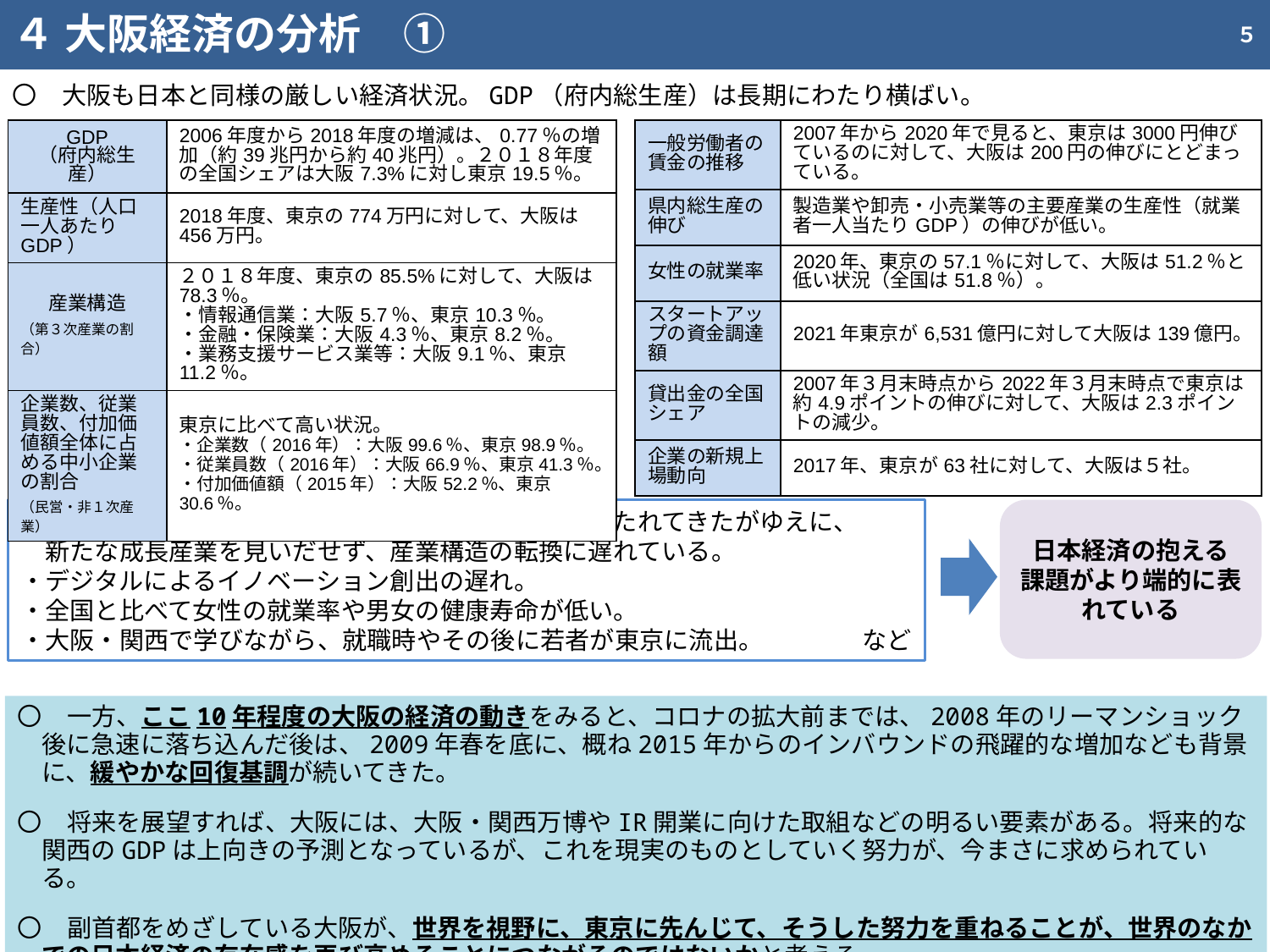

４ 大阪経済の分析　①
５
〇　大阪も日本と同様の厳しい経済状況。GDP（府内総生産）は長期にわたり横ばい。
| 一般労働者の賃金の推移 | 2007年から2020年で見ると、東京は3000円伸びているのに対して、大阪は200円の伸びにとどまっている。 |
| --- | --- |
| 県内総生産の伸び | 製造業や卸売・小売業等の主要産業の生産性（就業者一人当たりGDP）の伸びが低い。 |
| 女性の就業率 | 2020年、東京の57.1％に対して、大阪は51.2％と低い状況（全国は51.8％）。 |
| スタートアップの資金調達額 | 2021年東京が6,531億円に対して大阪は139億円。 |
| 貸出金の全国シェア | 2007年３月末時点から2022年３月末時点で東京は約4.9ポイントの伸びに対して、大阪は2.3ポイントの減少。 |
| 企業の新規上場動向 | 2017年、東京が63社に対して、大阪は５社。 |
| GDP （府内総生産） | 2006年度から2018年度の増減は、0.77％の増加（約39兆円から約40兆円）。２０１８年度の全国シェアは大阪7.3%に対し東京19.5％。 |
| --- | --- |
| 生産性（人口一人あたりGDP） | 2018年度、東京の774万円に対して、大阪は456万円。 |
| 産業構造 （第３次産業の割合） | ２０１８年度、東京の85.5%に対して、大阪は78.3％。 ・情報通信業：大阪5.7％、東京10.3％。 ・金融・保険業：大阪4.3％、東京8.2％。 ・業務支援サービス業等：大阪9.1％、東京11.2％。 |
| 企業数、従業員数、付加価値額全体に占める中小企業の割合 （民営・非１次産業） | 東京に比べて高い状況。 ・企業数（2016年）：大阪99.6％、東京98.9％。 ・従業員数（2016年）：大阪66.9％、東京41.3％。 ・付加価値額（2015年）：大阪52.2％、東京30.6％。 |
（大阪経済の主な低迷要因）

日本経済の抱える課題がより端的に表れている

・経済都市として長い歴史があり、経済的な実績が保たれてきたがゆえに、
　新たな成長産業を見いだせず、産業構造の転換に遅れている。
・デジタルによるイノベーション創出の遅れ。
・全国と比べて女性の就業率や男女の健康寿命が低い。
・大阪・関西で学びながら、就職時やその後に若者が東京に流出。　　　　など

〇　一方、ここ10年程度の大阪の経済の動きをみると、コロナの拡大前までは、2008年のリーマンショック後に急速に落ち込んだ後は、2009年春を底に、概ね2015年からのインバウンドの飛躍的な増加なども背景に、緩やかな回復基調が続いてきた。
〇　将来を展望すれば、大阪には、大阪・関西万博やIR開業に向けた取組などの明るい要素がある。将来的な 関西のGDPは上向きの予測となっているが、これを現実のものとしていく努力が、今まさに求められている。
〇　副首都をめざしている大阪が、世界を視野に、東京に先んじて、そうした努力を重ねることが、世界のなかでの日本経済の存在感を再び高めることにつながるのではないかと考える。